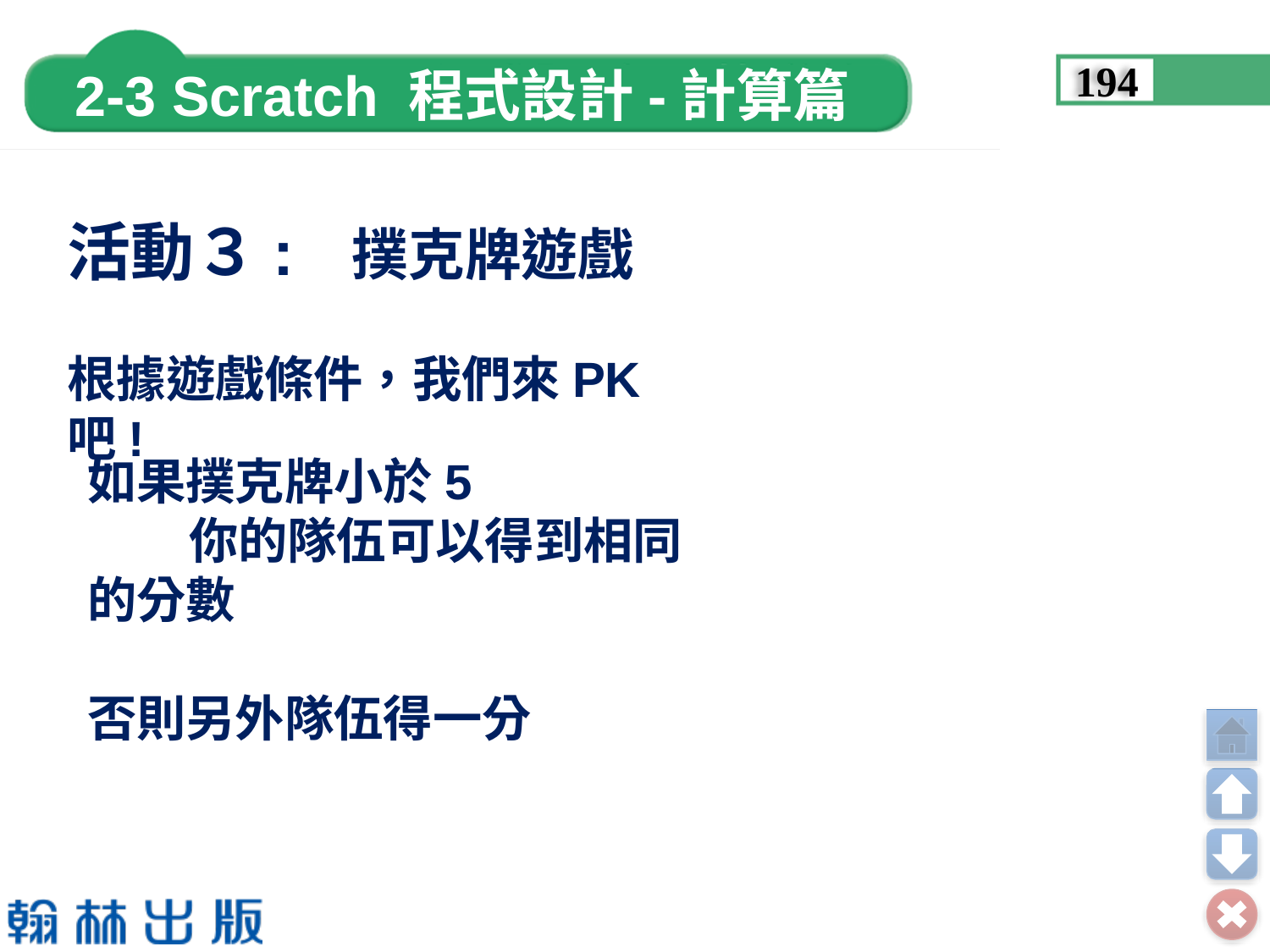

194
活動３:　撲克牌遊戲
根據遊戲條件，我們來PK 吧!

如果撲克牌小於5
        你的隊伍可以得到相同的分數

否則另外隊伍得一分
如果撲克牌小於5
        你的隊伍可以得到相同的分數

否則另外隊伍得一分